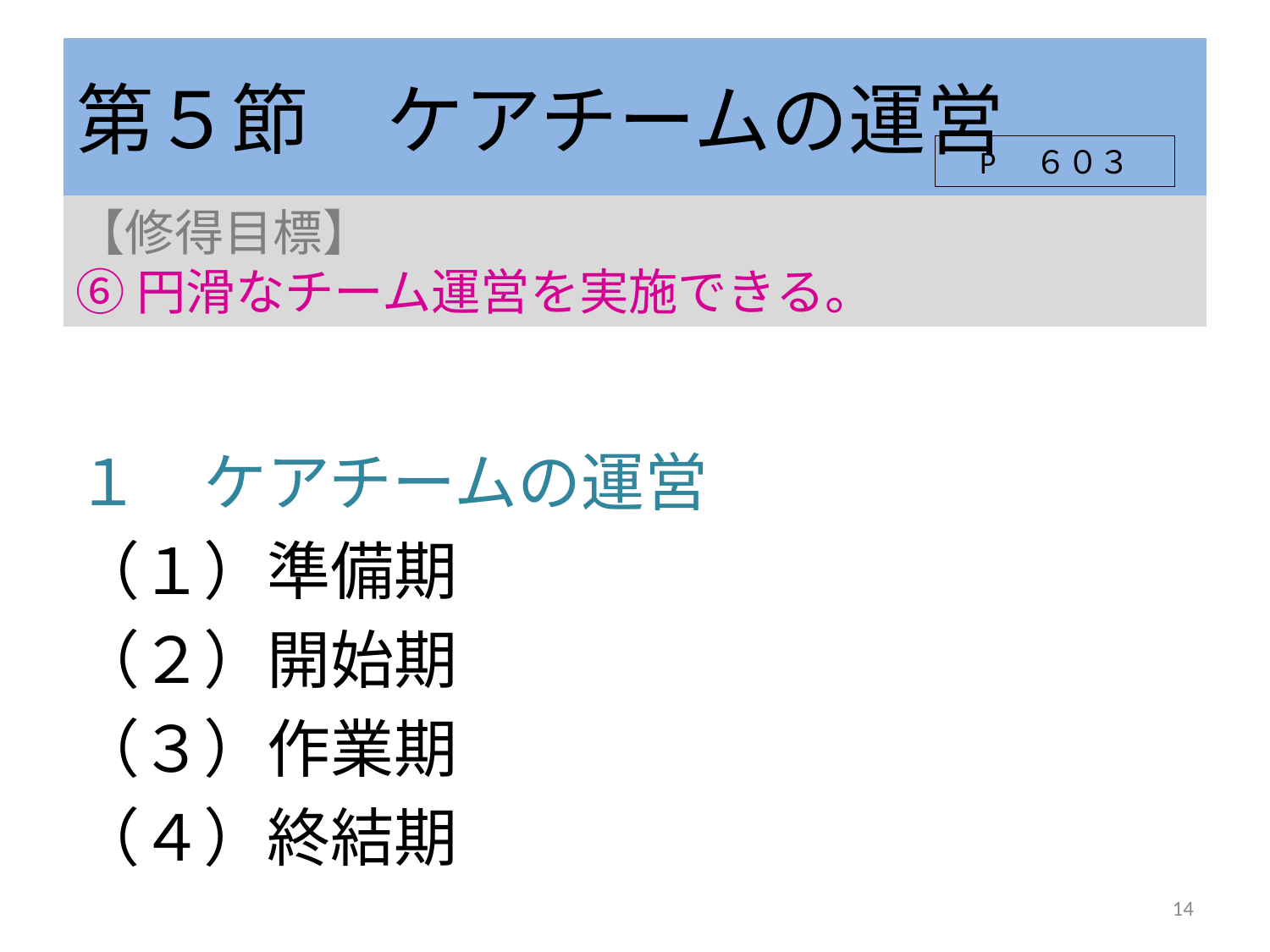

# 第５節　ケアチームの運営
P　６０３
【修得目標】
⑥円滑なチーム運営を実施できる。
１　ケアチームの運営
（１）準備期
（２）開始期
（３）作業期
（４）終結期
14